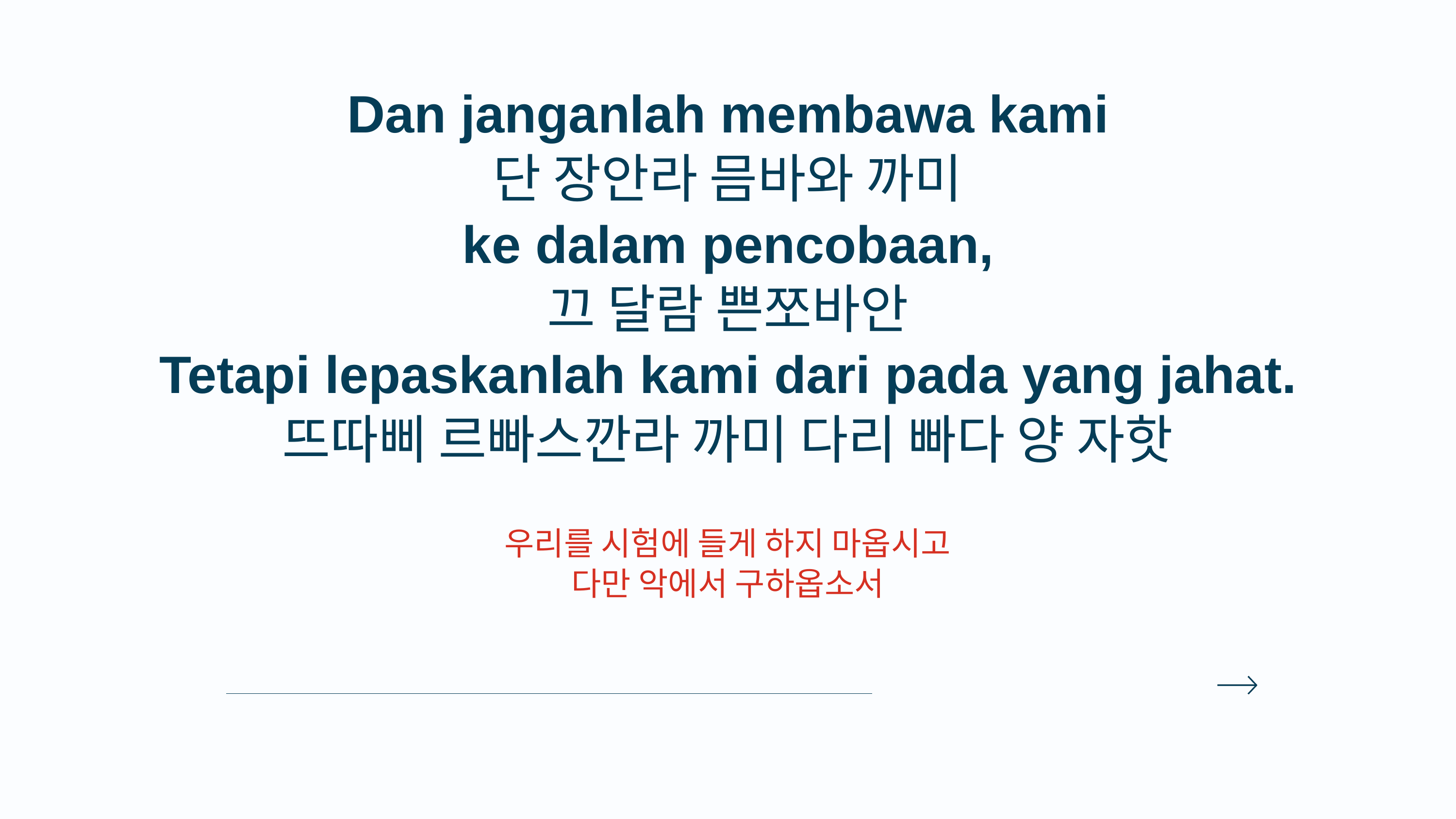

Dan janganlah membawa kami
단 장안라 믐바와 까미
ke dalam pencobaan,
끄 달람 쁜쪼바안
Tetapi lepaskanlah kami dari pada yang jahat.
뜨따삐 르빠스깐라 까미 다리 빠다 양 자핫

우리를 시험에 들게 하지 마옵시고
다만 악에서 구하옵소서